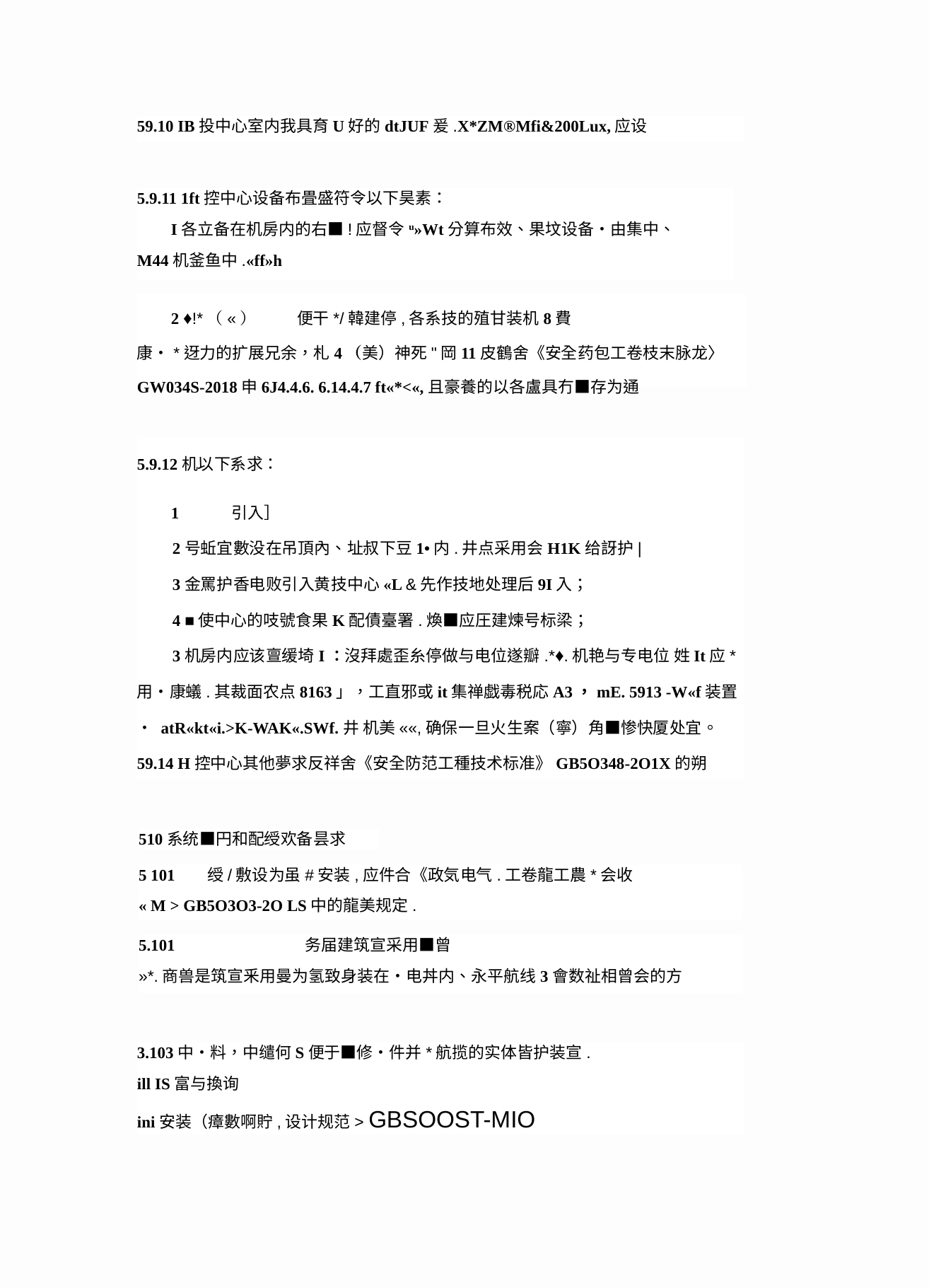

59.10 IB投中心室内我具育U好的dtJUF爰.X*ZM®Mfi&200Lux,应设
5.9.11 1ft控中心设备布畳盛符令以下昊素：
I各立备在机房内的右■!应督令u»Wt分算布效、果坟设备•由集中、
M44机釜鱼中.«ff»h
2 ♦!*（«）          便干*/韓建停,各系技的殖甘装机8費
康・*迓力的扩展兄余，札4（美）神死"岡11皮鶴舍《安全药包工卷枝末脉龙〉 GW034S-2018申6J4.4.6. 6.14.4.7 ft«*<«,且豪養的以各盧具冇■存为通
5.9.12机以下系求：
1            引入］
2号蚯宜數没在吊頂內、址叔下豆1•内.井点采用会H1K给訝护|
3金罵护香电败引入黄技中心«L &先作技地处理后9I入；
4 ■使中心的吱號食果K配債臺署.煥■应圧建煉号标梁；
3机房内应该亶缓埼I：沒拜處歪糸停做与电位遂瓣.*♦.机艳与专电位 姓It应*用•康蟻.其裁面农点8163」，工直邪或it集禅戯毒税応A3，mE. 5913 -W«f装置・ atR«kt«i.>K-WAK«.SWf.井 机美««,确保一旦火生案（寧）角■惨快厦处宜。
59.14 H控中心其他夢求反祥舍《安全防范工種技术标准》GB5O348-2O1X的朔
510系统■円和配绶欢备昙求
5 101       绶/敷设为虽#安装,应件合《政気电气.工卷龍工農*会收
« M > GB5O3O3-2O LS中的龍美规定.
5.101                               务届建筑宣采用■曾
»*.商兽是筑宣釆用曼为氢致身装在•电丼内、永平航线3會数祉相曾会的方
3.103中・料，中缱何S便于■修・件并*航揽的实体皆护装宣.
ill IS富与換询
ini安装（瘴數啊貯,设计规范> gbsoost-mio